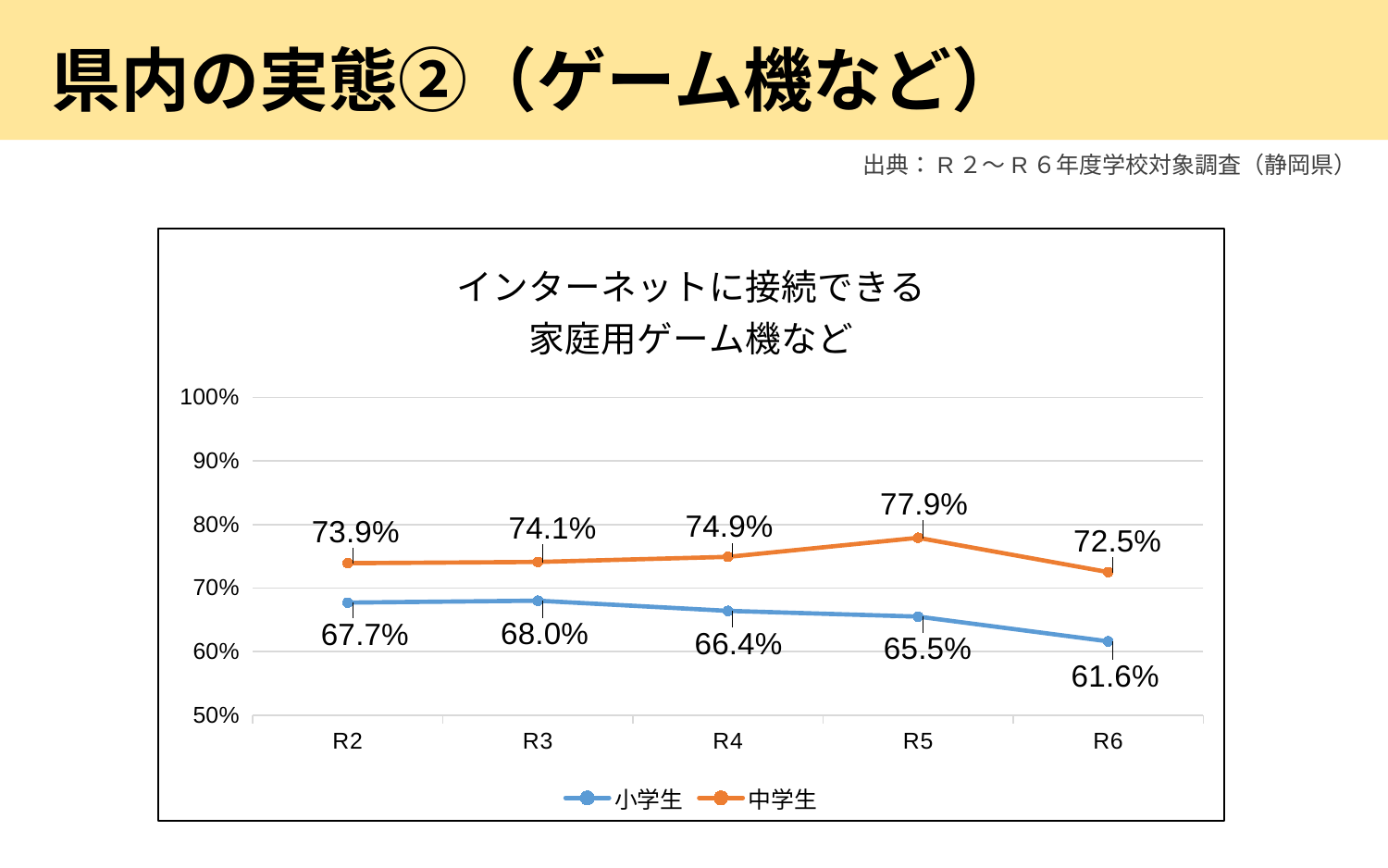

県内の実態②（ゲーム機など）
出典：R２～R６年度学校対象調査（静岡県）

### Chart: インターネットに接続できる
家庭用ゲーム機など

| Category | 小学生 | 中学生 |
|---|---|---|
| R2 | 0.677 | 0.739 |
| R3 | 0.68 | 0.741 |
| R4 | 0.664 | 0.749 |
| R5 | 0.655 | 0.779 |
| R6 | 0.616 | 0.725 |